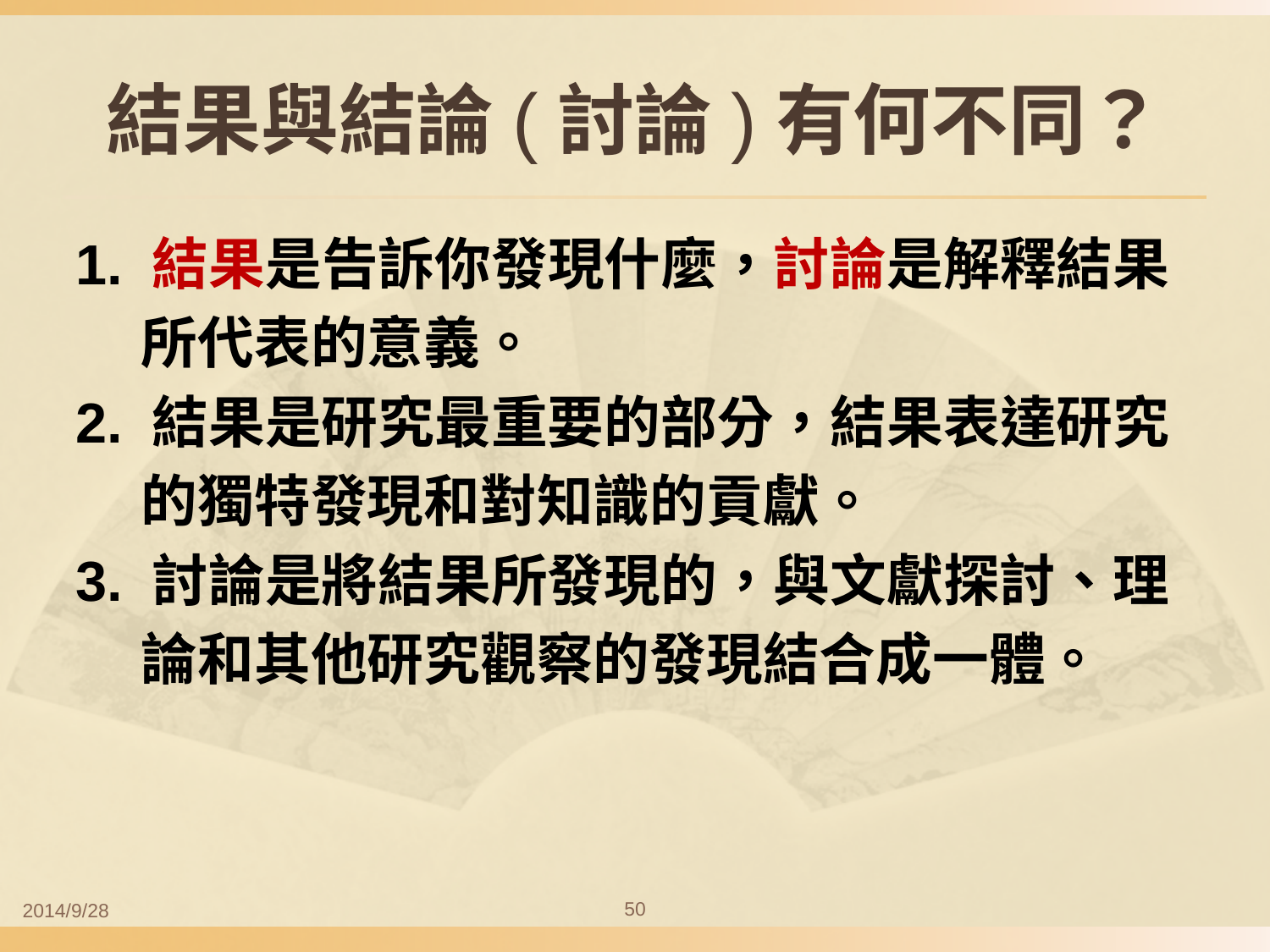

# 結果與結論(討論)有何不同？
1. 結果是告訴你發現什麼，討論是解釋結果
    所代表的意義。
2. 結果是研究最重要的部分，結果表達研究
    的獨特發現和對知識的貢獻。
3. 討論是將結果所發現的，與文獻探討、理
    論和其他研究觀察的發現結合成一體。
2014/9/28
50